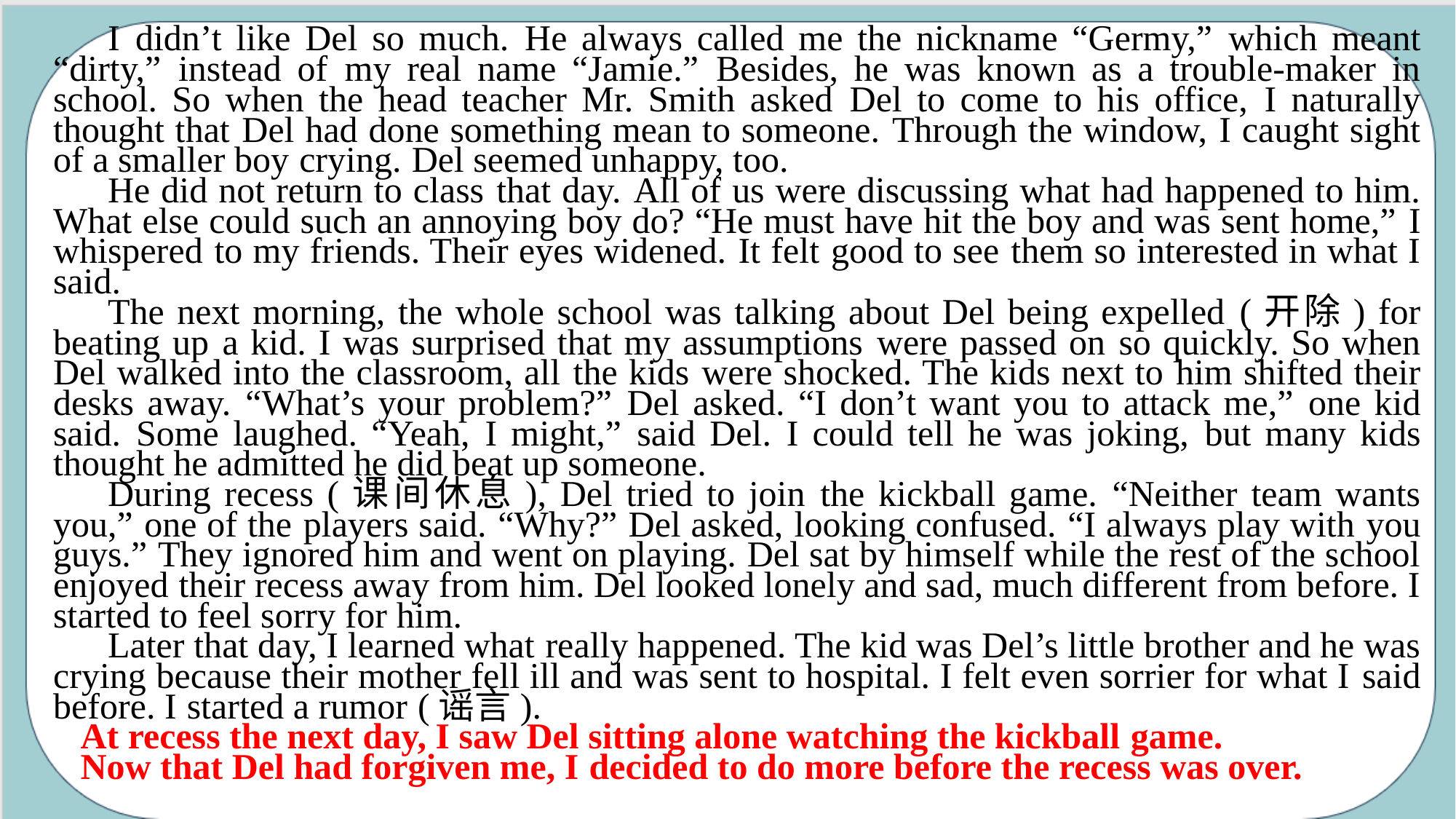

I didn’t like Del so much. He always called me the nickname “Germy,” which meant “dirty,” instead of my real name “Jamie.” Besides, he was known as a trouble-maker in school. So when the head teacher Mr. Smith asked Del to come to his office, I naturally thought that Del had done something mean to someone. Through the window, I caught sight of a smaller boy crying. Del seemed unhappy, too.
He did not return to class that day. All of us were discussing what had happened to him. What else could such an annoying boy do? “He must have hit the boy and was sent home,” I whispered to my friends. Their eyes widened. It felt good to see them so interested in what I said.
The next morning, the whole school was talking about Del being expelled (开除) for beating up a kid. I was surprised that my assumptions were passed on so quickly. So when Del walked into the classroom, all the kids were shocked. The kids next to him shifted their desks away. “What’s your problem?” Del asked. “I don’t want you to attack me,” one kid said. Some laughed. “Yeah, I might,” said Del. I could tell he was joking, but many kids thought he admitted he did beat up someone.
During recess (课间休息), Del tried to join the kickball game. “Neither team wants you,” one of the players said. “Why?” Del asked, looking confused. “I always play with you guys.” They ignored him and went on playing. Del sat by himself while the rest of the school enjoyed their recess away from him. Del looked lonely and sad, much different from before. I started to feel sorry for him.
Later that day, I learned what really happened. The kid was Del’s little brother and he was crying because their mother fell ill and was sent to hospital. I felt even sorrier for what I said before. I started a rumor (谣言).
   At recess the next day, I saw Del sitting alone watching the kickball game.
   Now that Del had forgiven me, I decided to do more before the recess was over.